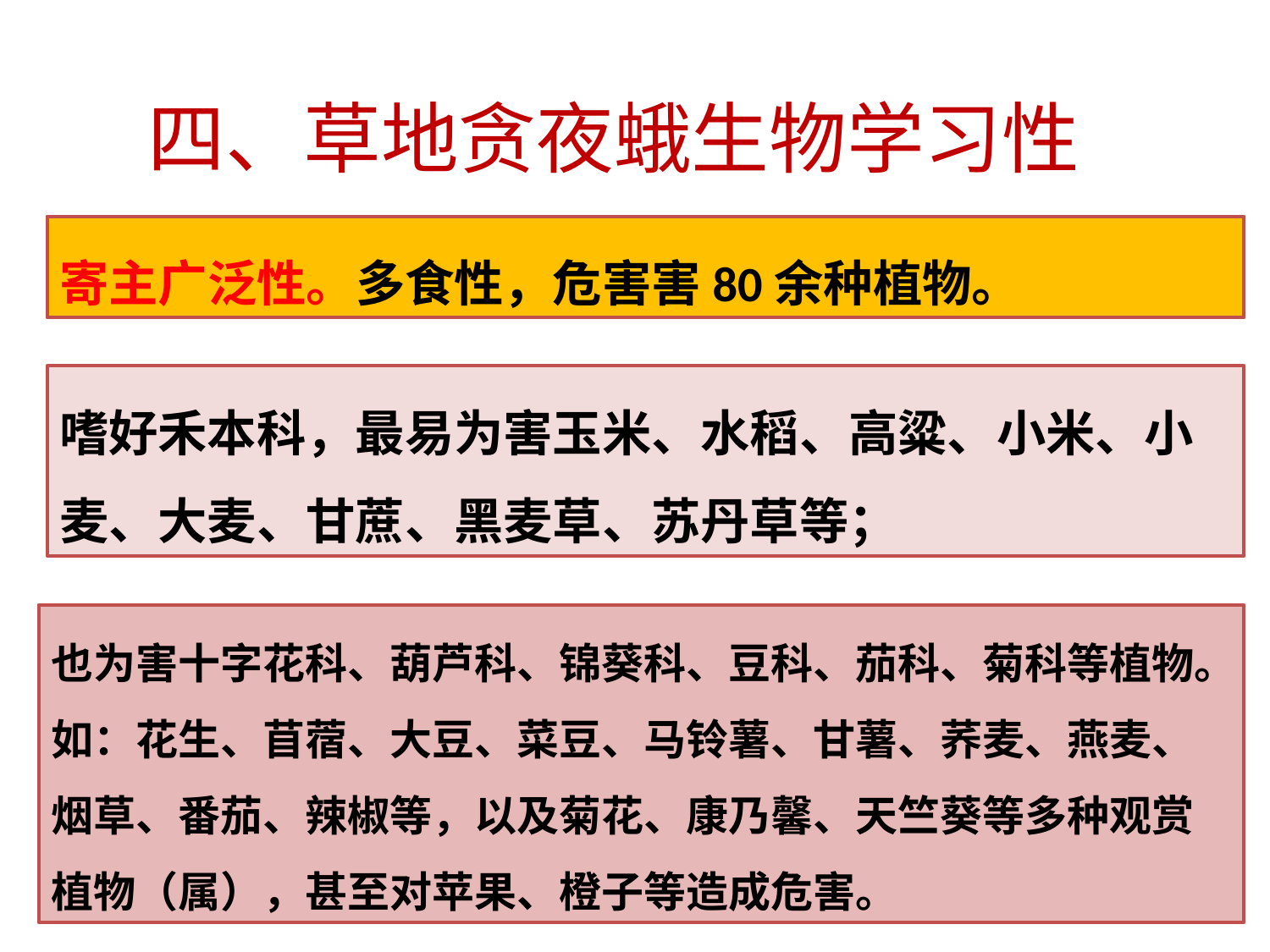

# 四、草地贪夜蛾生物学习性
寄主广泛性。多食性，危害害80余种植物。
嗜好禾本科，最易为害玉米、水稻、高粱、小米、小麦、大麦、甘蔗、黑麦草、苏丹草等；
也为害十字花科、葫芦科、锦葵科、豆科、茄科、菊科等植物。如：花生、苜蓿、大豆、菜豆、马铃薯、甘薯、荞麦、燕麦、烟草、番茄、辣椒等，以及菊花、康乃馨、天竺葵等多种观赏植物（属），甚至对苹果、橙子等造成危害。